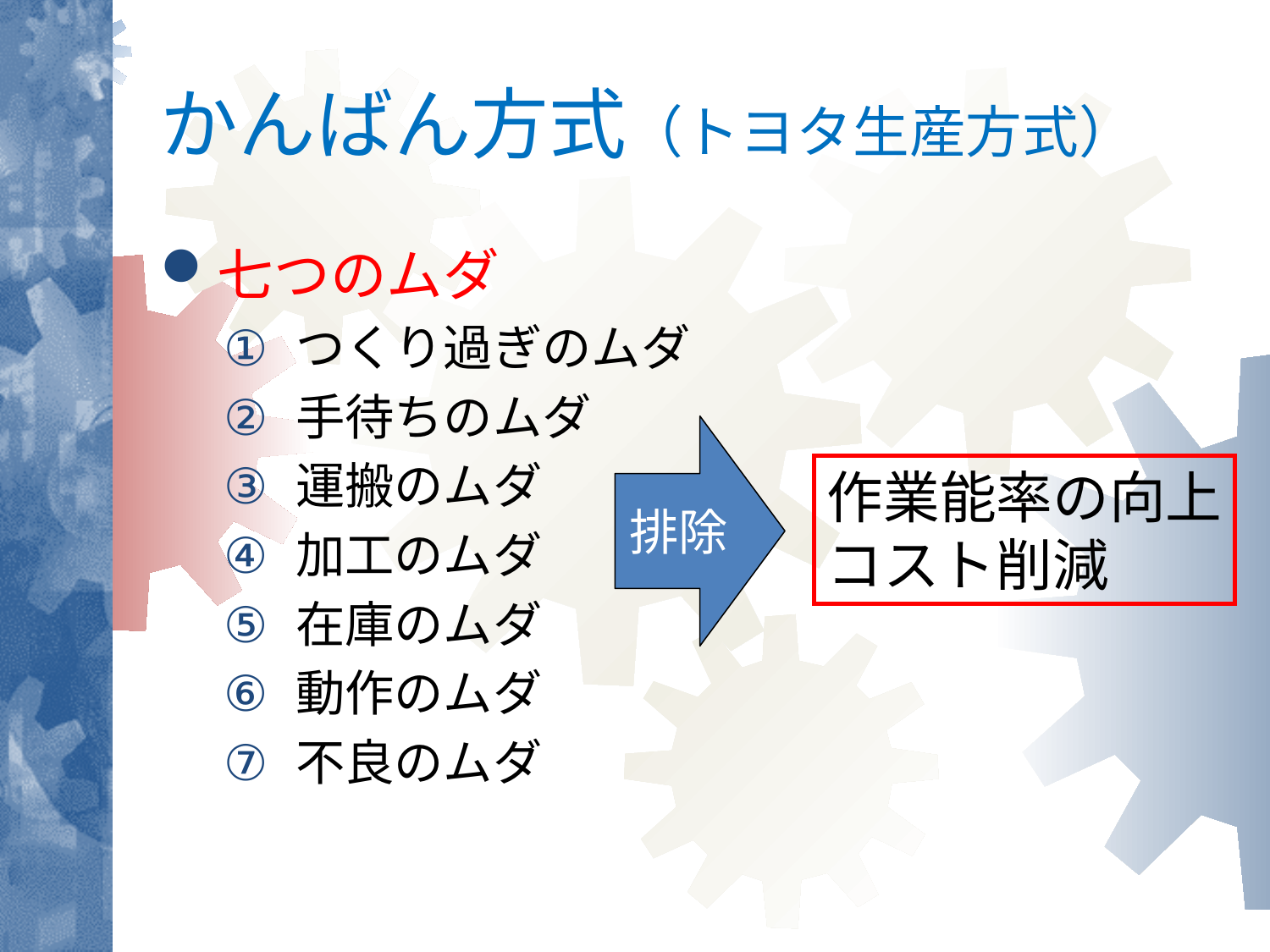

かんばん方式（トヨタ生産方式）
七つのムダ
つくり過ぎのムダ
手待ちのムダ
運搬のムダ
加工のムダ
在庫のムダ
動作のムダ
不良のムダ
排除
作業能率の向上
コスト削減